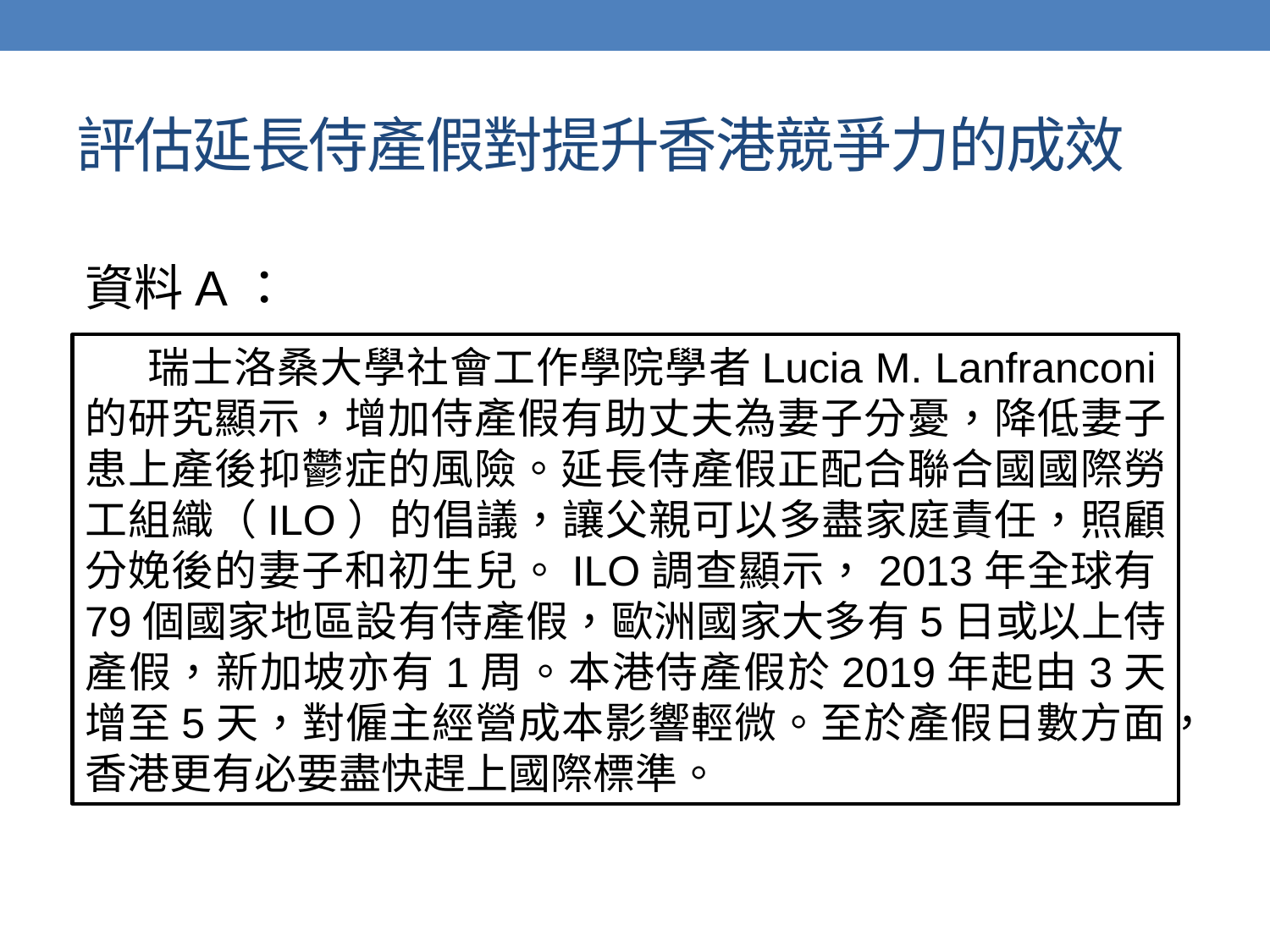

# 評估延長侍產假對提升香港競爭力的成效
資料A：
     瑞士洛桑大學社會工作學院學者Lucia M. Lanfranconi的研究顯示，增加侍產假有助丈夫為妻子分憂，降低妻子患上產後抑鬱症的風險。延長侍產假正配合聯合國國際勞工組織（ILO）的倡議，讓父親可以多盡家庭責任，照顧分娩後的妻子和初生兒。ILO調查顯示，2013年全球有79個國家地區設有侍產假，歐洲國家大多有5日或以上侍產假，新加坡亦有1周。本港侍產假於2019年起由3天增至5天，對僱主經營成本影響輕微。至於產假日數方面，香港更有必要盡快趕上國際標準。